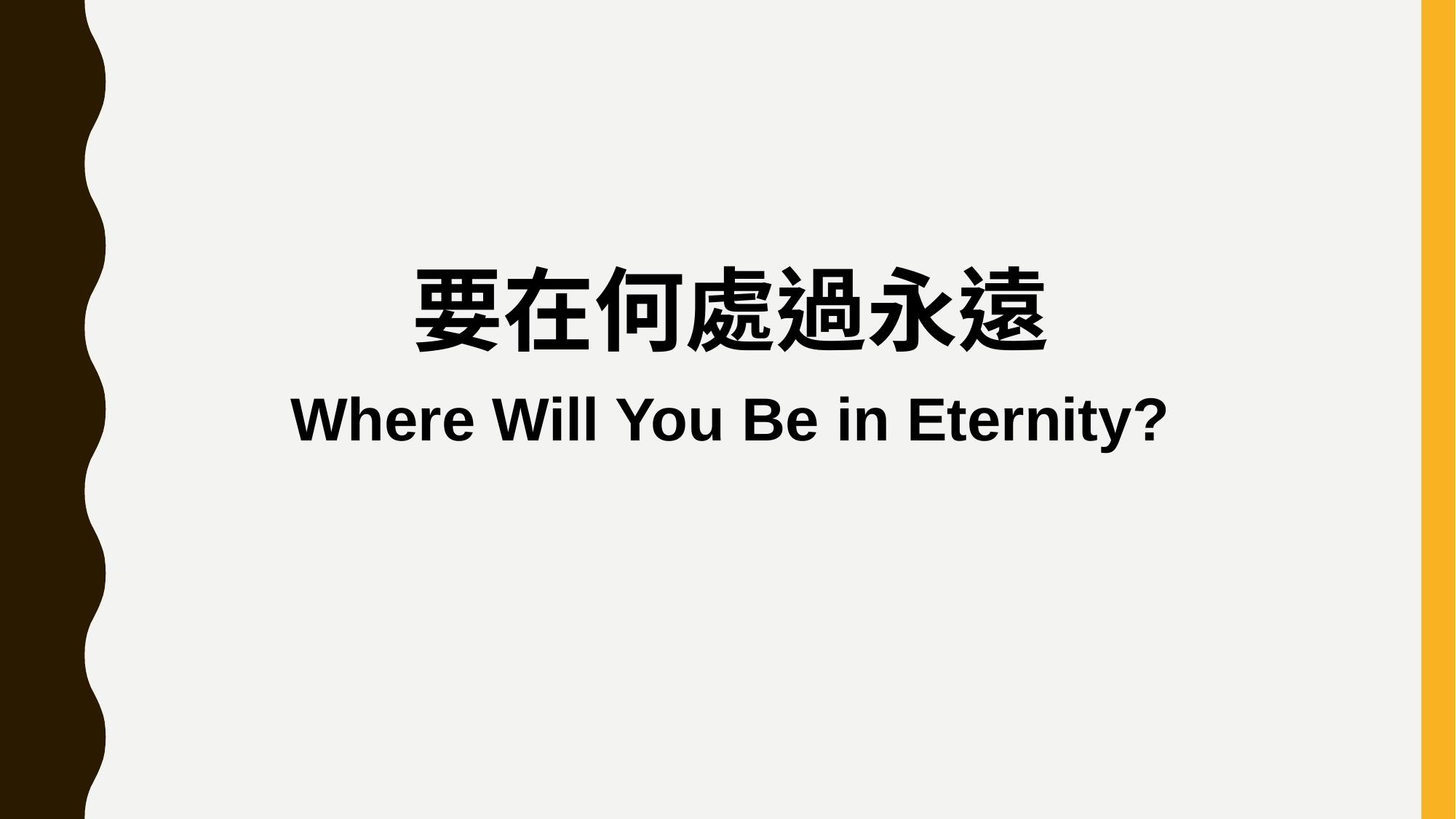

要在何處過永遠
Where Will You Be in Eternity?